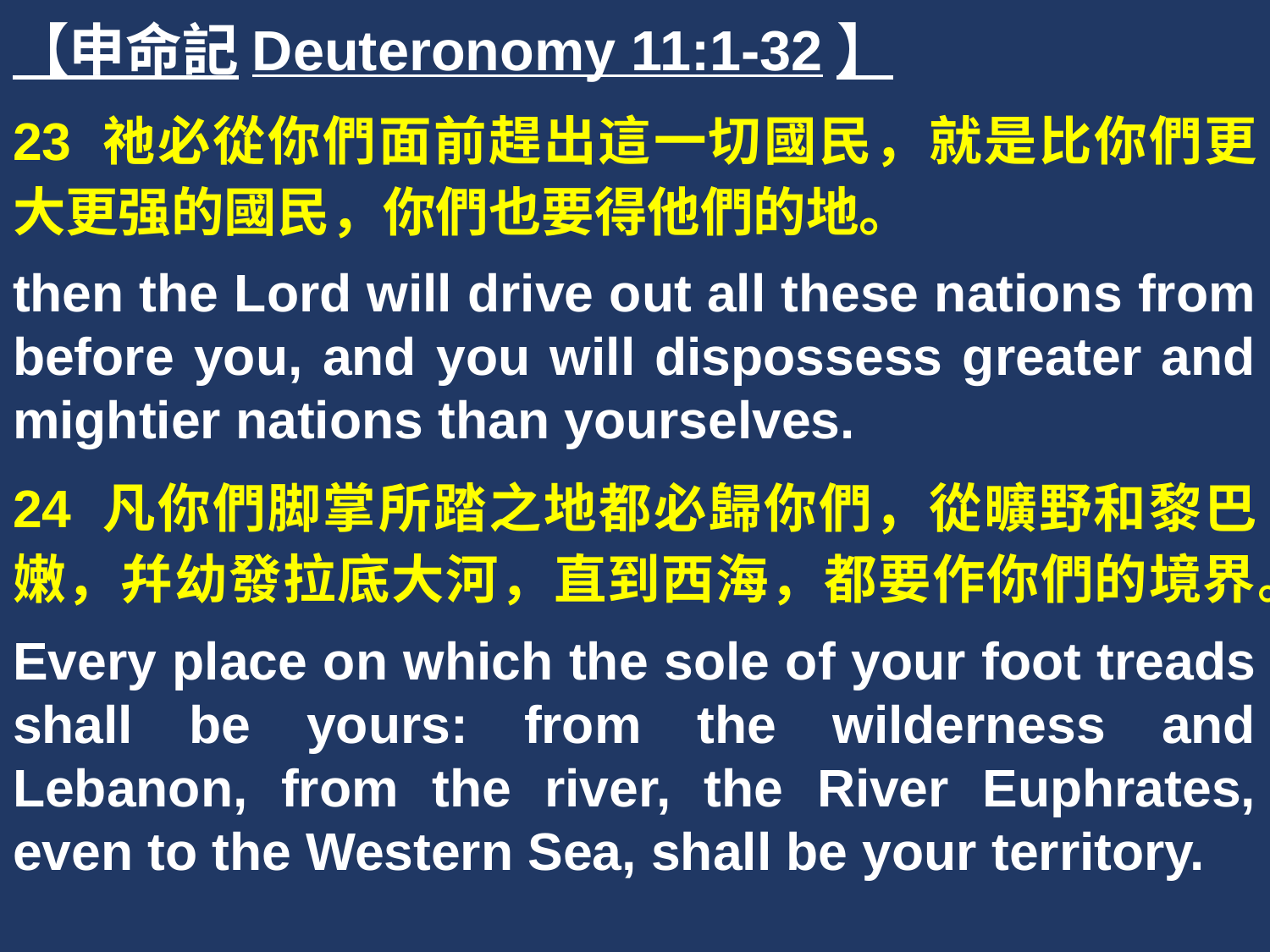

【申命記Deuteronomy 11:1-32】
23 祂必從你們面前趕出這一切國民，就是比你們更大更强的國民，你們也要得他們的地。
then the Lord will drive out all these nations from before you, and you will dispossess greater and mightier nations than yourselves.
24 凡你們脚掌所踏之地都必歸你們，從曠野和黎巴嫩，幷幼發拉底大河，直到西海，都要作你們的境界。
Every place on which the sole of your foot treads shall be yours: from the wilderness and Lebanon, from the river, the River Euphrates, even to the Western Sea, shall be your territory.